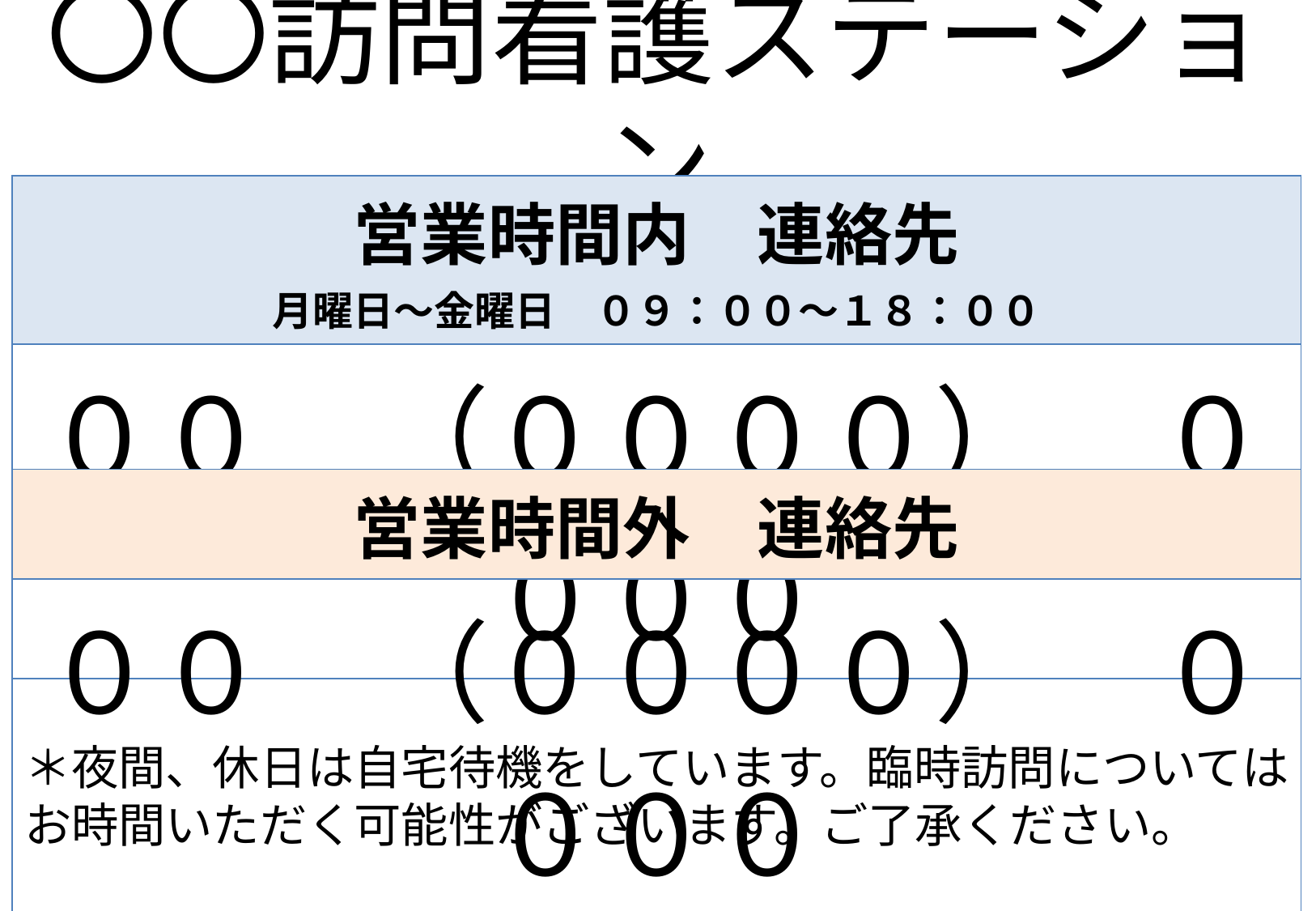

# 〇〇訪問看護ステーション
| 営業時間内　連絡先 月曜日〜金曜日　０９：００〜１８：００ |
| --- |
| ００　（００００）　００００ |
| 営業時間外　連絡先 |
| --- |
| ００　（００００）　００００ |
＊夜間、休日は自宅待機をしています。臨時訪問についてはお時間いただく可能性がございます。ご了承ください。